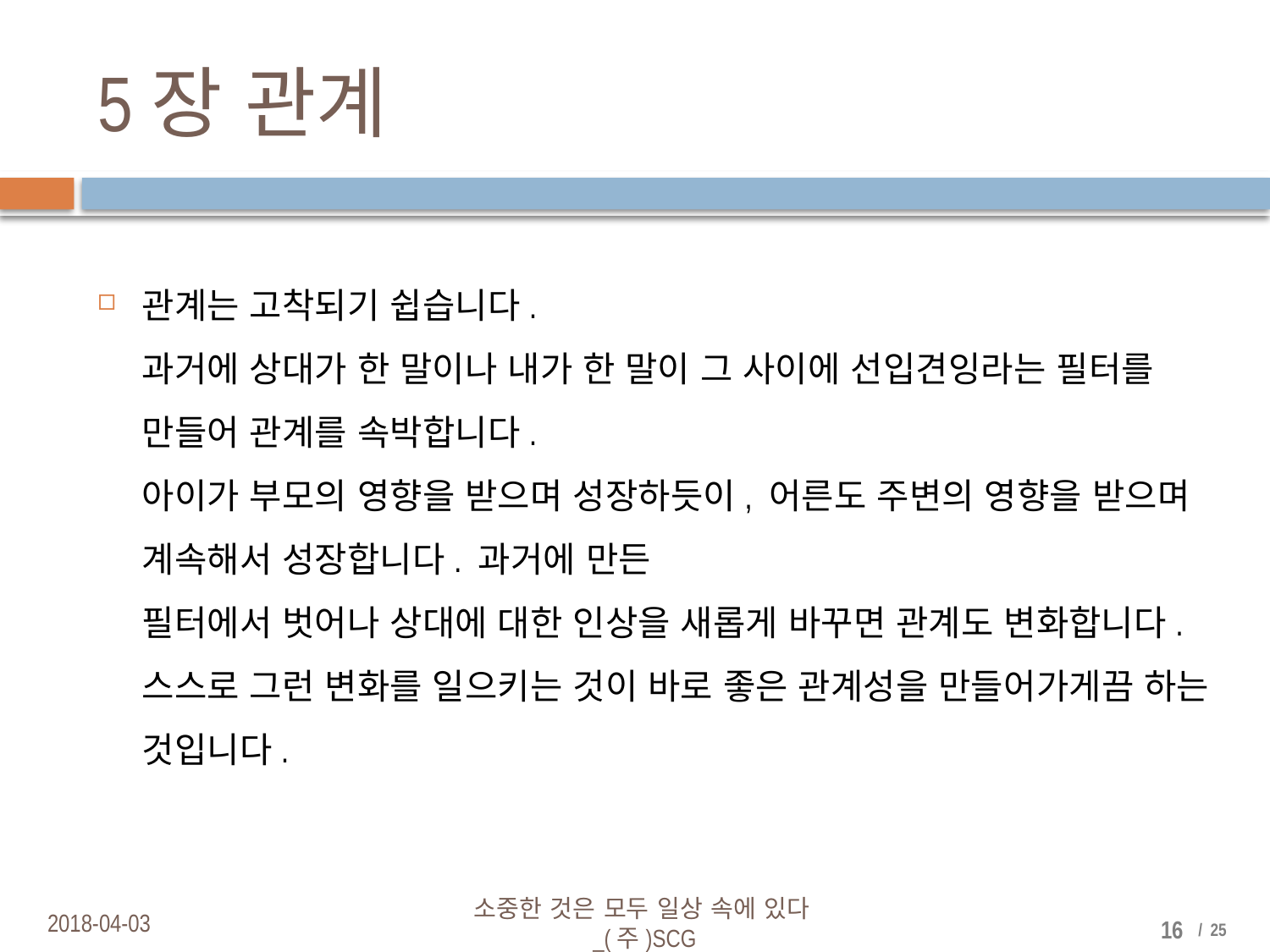

# 5장 관계
관계는 고착되기 쉽습니다.
과거에 상대가 한 말이나 내가 한 말이 그 사이에 선입견잉라는 필터를 만들어 관계를 속박합니다.
아이가 부모의 영향을 받으며 성장하듯이, 어른도 주변의 영향을 받으며 계속해서 성장합니다. 과거에 만든
필터에서 벗어나 상대에 대한 인상을 새롭게 바꾸면 관계도 변화합니다. 스스로 그런 변화를 일으키는 것이 바로 좋은 관계성을 만들어가게끔 하는 것입니다.
2018-04-03
소중한 것은 모두 일상 속에 있다_(주)SCG
16